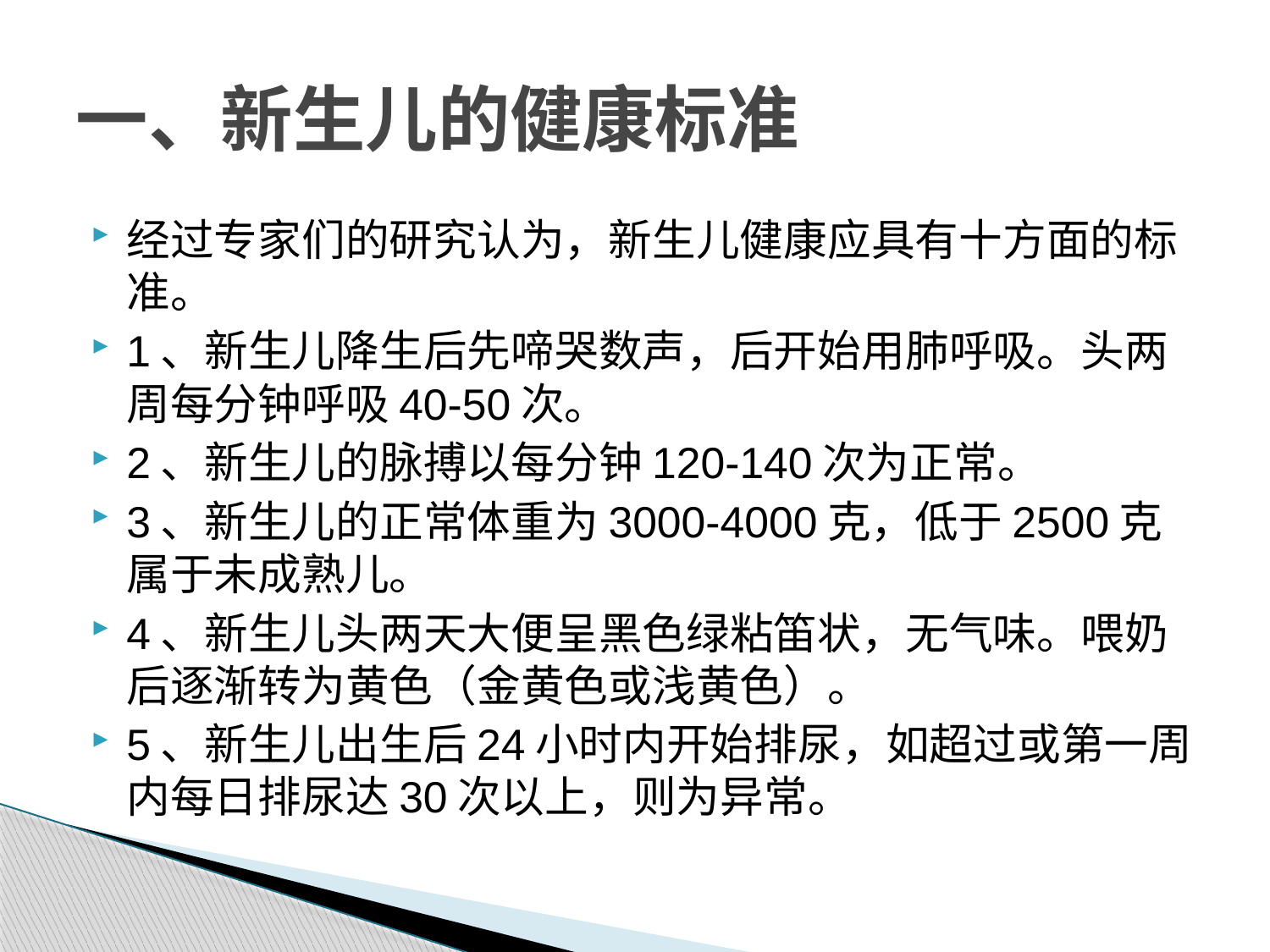

# 一、新生儿的健康标准
经过专家们的研究认为，新生儿健康应具有十方面的标准。
1、新生儿降生后先啼哭数声，后开始用肺呼吸。头两周每分钟呼吸40-50次。
2、新生儿的脉搏以每分钟120-140次为正常。
3、新生儿的正常体重为3000-4000克，低于2500克属于未成熟儿。
4、新生儿头两天大便呈黑色绿粘笛状，无气味。喂奶后逐渐转为黄色（金黄色或浅黄色）。
5、新生儿出生后24小时内开始排尿，如超过或第一周内每日排尿达30次以上，则为异常。